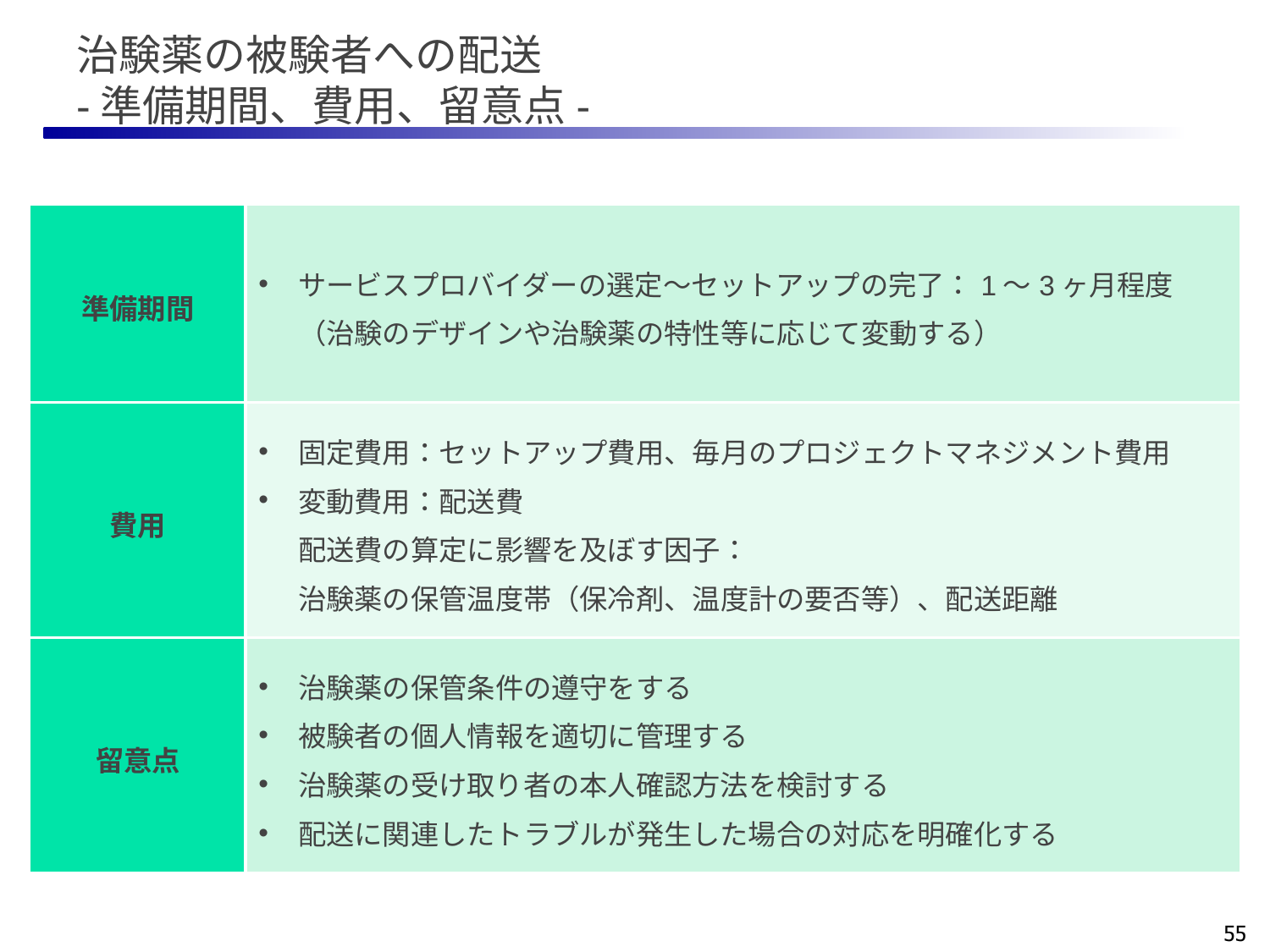

# 治験薬の被験者への配送 -準備期間、費用、留意点-
| 準備期間 | サービスプロバイダーの選定～セットアップの完了：1～3ヶ月程度 （治験のデザインや治験薬の特性等に応じて変動する） |
| --- | --- |
| 費用 | 固定費用：セットアップ費用、毎月のプロジェクトマネジメント費用 変動費用：配送費 配送費の算定に影響を及ぼす因子： 治験薬の保管温度帯（保冷剤、温度計の要否等）、配送距離 |
| 留意点 | 治験薬の保管条件の遵守をする 被験者の個人情報を適切に管理する 治験薬の受け取り者の本人確認方法を検討する 配送に関連したトラブルが発生した場合の対応を明確化する |
55